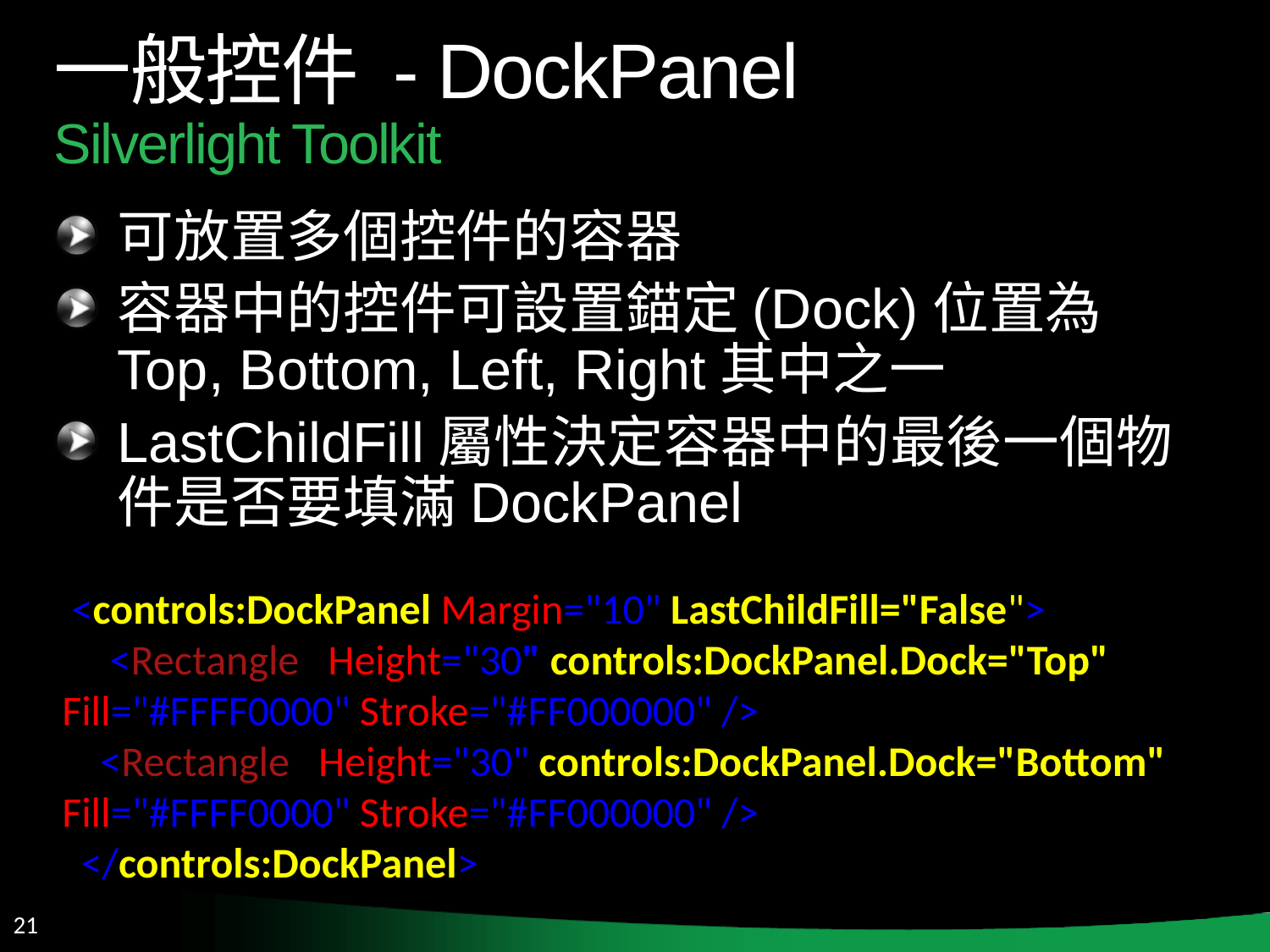

# 一般控件 - DockPanel Silverlight Toolkit
可放置多個控件的容器
容器中的控件可設置錨定(Dock)位置為Top, Bottom, Left, Right其中之一
LastChildFill屬性決定容器中的最後一個物件是否要填滿DockPanel
 <controls:DockPanel Margin="10" LastChildFill="False">
     <Rectangle   Height="30" controls:DockPanel.Dock="Top" Fill="#FFFF0000" Stroke="#FF000000" />
    <Rectangle   Height="30" controls:DockPanel.Dock="Bottom" Fill="#FFFF0000" Stroke="#FF000000" />
  </controls:DockPanel>